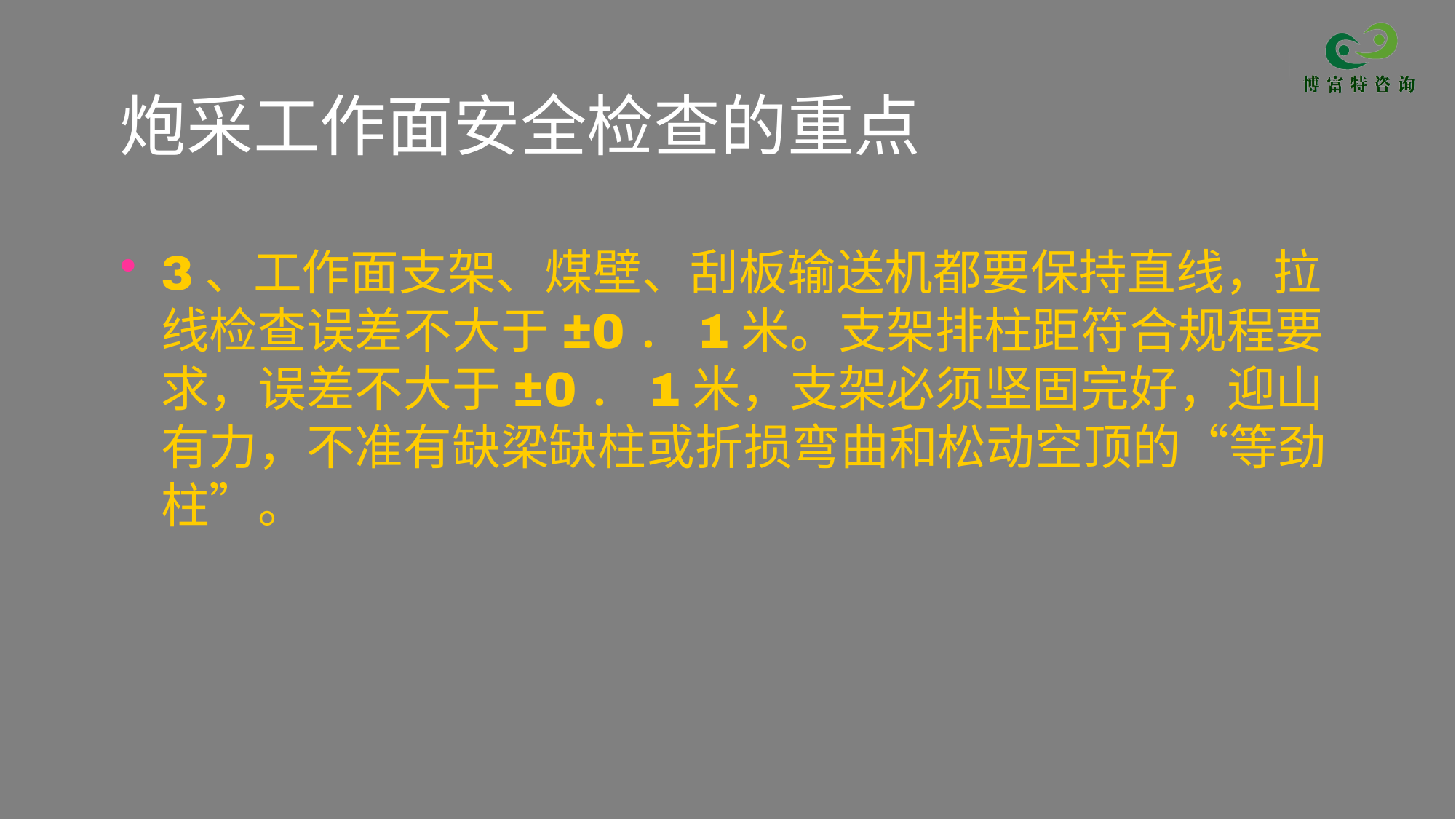

# 炮采工作面安全检查的重点
3、工作面支架、煤壁、刮板输送机都要保持直线，拉线检查误差不大于±0．1米。支架排柱距符合规程要求，误差不大于±0．1米，支架必须坚固完好，迎山有力，不准有缺梁缺柱或折损弯曲和松动空顶的“等劲柱”。